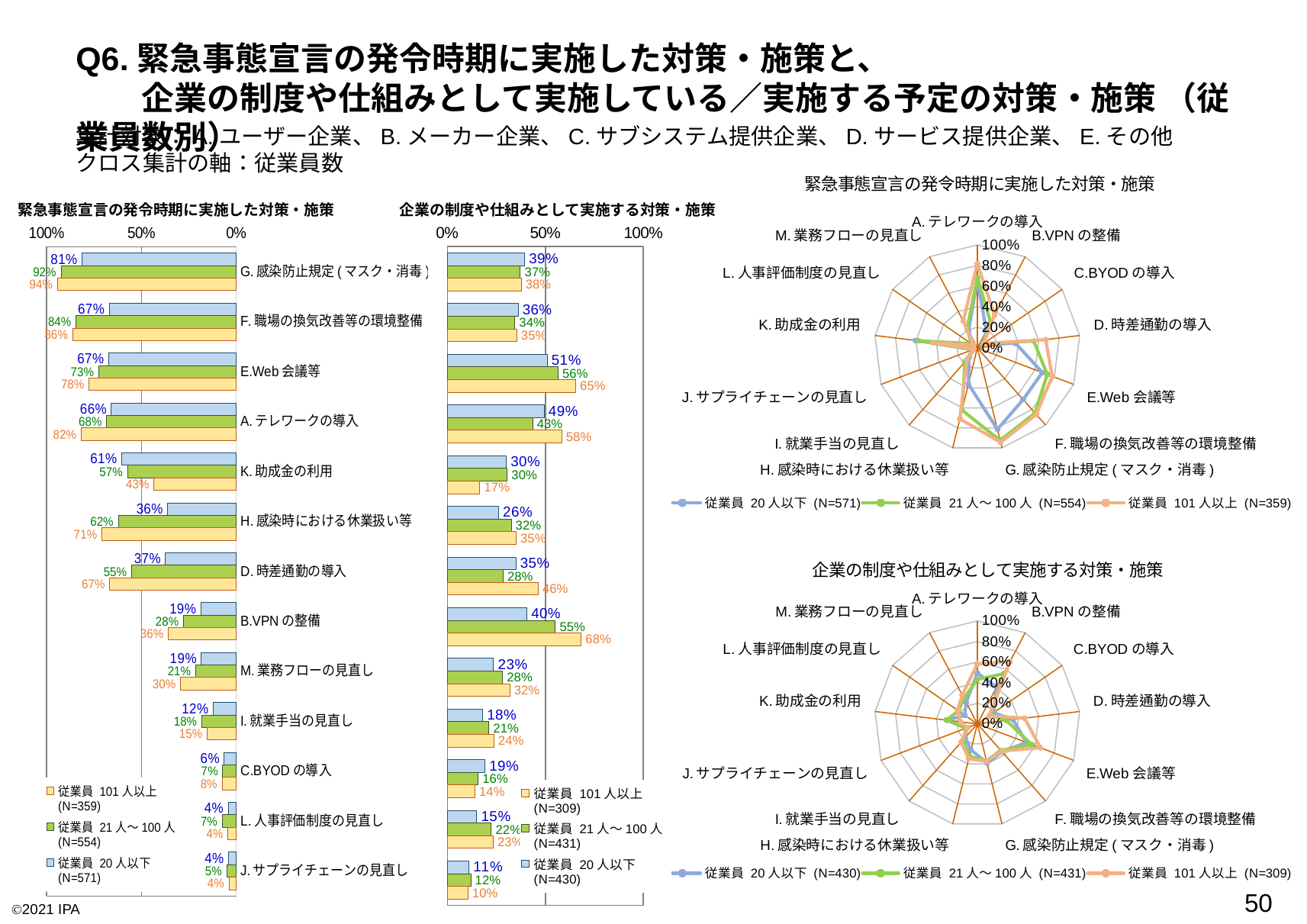

Q6.緊急事態宣言の発令時期に実施した対策・施策と、
　　企業の制度や仕組みとして実施している／実施する予定の対策・施策 （従業員数別）
集計対象：A.ユーザー企業、B.メーカー企業、C.サブシステム提供企業、D.サービス提供企業、E.その他
クロス集計の軸：従業員数

### Chart:

| Category | 従業員 20人以下 (N=571) | 従業員 21人～100人 (N=554) | 従業員 101人以上 (N=359) |
|---|---|---|---|
| A.テレワークの導入 | 0.660245183887916 | 0.6841155234657039 | 0.8189415041782729 |
| B.VPNの整備 | 0.18739054290718038 | 0.2779783393501805 | 0.3593314763231198 |
| C.BYODの導入 | 0.0647985989492119 | 0.07220216606498195 | 0.07520891364902507 |
| D.時差通勤の導入 | 0.37478108581436076 | 0.5523465703971119 | 0.6685236768802229 |
| E.Web会議等 | 0.6742556917688266 | 0.7256317689530686 | 0.7771587743732591 |
| F.職場の換気改善等の環境整備 | 0.670753064798599 | 0.8447653429602888 | 0.8635097493036211 |
| G.感染防止規定(マスク・消毒) | 0.8143607705779334 | 0.924187725631769 | 0.9442896935933147 |
| H.感染時における休業扱い等 | 0.36252189141856395 | 0.6227436823104693 | 0.7103064066852368 |
| I.就業手当の見直し | 0.12259194395796848 | 0.18231046931407943 | 0.1532033426183844 |
| J.サプライチェーンの見直し | 0.04203152364273205 | 0.05054151624548736 | 0.03899721448467967 |
| K.助成金の利用 | 0.6059544658493871 | 0.5740072202166066 | 0.43454038997214484 |
| L.人事評価制度の見直し | 0.043782837127845885 | 0.0740072202166065 | 0.04456824512534819 |
| M.業務フローの見直し | 0.18563922942206654 | 0.2148014440433213 | 0.29526462395543174 |
緊急事態宣言の発令時期に実施した対策・施策
企業の制度や仕組みとして実施する対策・施策

### Chart

| Category | 従業員 20人以下 (N=430) | 従業員 21人～100人 (N=431) | 従業員 101人以上 (N=309) |
|---|---|---|---|
| G.感染防止規定(マスク・消毒) | 0.3930232558139535 | 0.37122969837587005 | 0.37540453074433655 |
| F.職場の換気改善等の環境整備 | 0.36046511627906974 | 0.3433874709976798 | 0.35275080906148865 |
| E.Web会議等 | 0.5093023255813953 | 0.5638051044083526 | 0.6537216828478964 |
| A.テレワークの導入 | 0.4930232558139535 | 0.43387470997679817 | 0.5825242718446602 |
| K.助成金の利用 | 0.3 | 0.3039443155452436 | 0.1650485436893204 |
| H.感染時における休業扱い等 | 0.26046511627906976 | 0.3248259860788863 | 0.34951456310679613 |
| D.時差通勤の導入 | 0.3488372093023256 | 0.28306264501160094 | 0.4627831715210356 |
| B.VPNの整備 | 0.4046511627906977 | 0.5498839907192575 | 0.6828478964401294 |
| M.業務フローの見直し | 0.23488372093023255 | 0.28074245939675174 | 0.31715210355987056 |
| I.就業手当の見直し | 0.17906976744186046 | 0.2111368909512761 | 0.23624595469255663 |
| C.BYODの導入 | 0.19069767441860466 | 0.1554524361948956 | 0.13915857605177995 |
| L.人事評価制度の見直し | 0.14883720930232558 | 0.22273781902552203 | 0.23300970873786409 |
| J.サプライチェーンの見直し | 0.10930232558139535 | 0.11832946635730858 | 0.10355987055016182 |

### Chart

| Category | 従業員 20人以下 (N=571) | 従業員 21人～100人 (N=554) | 従業員 101人以上 (N=359) |
|---|---|---|---|
| G.感染防止規定(マスク・消毒) | 0.8143607705779334 | 0.924187725631769 | 0.9442896935933147 |
| F.職場の換気改善等の環境整備 | 0.670753064798599 | 0.8447653429602888 | 0.8635097493036211 |
| E.Web会議等 | 0.6742556917688266 | 0.7256317689530686 | 0.7771587743732591 |
| A.テレワークの導入 | 0.660245183887916 | 0.6841155234657039 | 0.8189415041782729 |
| K.助成金の利用 | 0.6059544658493871 | 0.5740072202166066 | 0.43454038997214484 |
| H.感染時における休業扱い等 | 0.36252189141856395 | 0.6227436823104693 | 0.7103064066852368 |
| D.時差通勤の導入 | 0.37478108581436076 | 0.5523465703971119 | 0.6685236768802229 |
| B.VPNの整備 | 0.18739054290718038 | 0.2779783393501805 | 0.3593314763231198 |
| M.業務フローの見直し | 0.18563922942206654 | 0.2148014440433213 | 0.29526462395543174 |
| I.就業手当の見直し | 0.12259194395796848 | 0.18231046931407943 | 0.1532033426183844 |
| C.BYODの導入 | 0.0647985989492119 | 0.07220216606498195 | 0.07520891364902507 |
| L.人事評価制度の見直し | 0.043782837127845885 | 0.0740072202166065 | 0.04456824512534819 |
| J.サプライチェーンの見直し | 0.04203152364273205 | 0.05054151624548736 | 0.03899721448467967 |

### Chart: 企業の制度や仕組みとして実施する対策・施策

| Category | 従業員 20人以下 (N=430) | 従業員 21人～100人 (N=431) | 従業員 101人以上 (N=309) |
|---|---|---|---|
| A.テレワークの導入 | 0.4930232558139535 | 0.43387470997679817 | 0.5825242718446602 |
| B.VPNの整備 | 0.4046511627906977 | 0.5498839907192575 | 0.6828478964401294 |
| C.BYODの導入 | 0.19069767441860466 | 0.1554524361948956 | 0.13915857605177995 |
| D.時差通勤の導入 | 0.3488372093023256 | 0.28306264501160094 | 0.4627831715210356 |
| E.Web会議等 | 0.5093023255813953 | 0.5638051044083526 | 0.6537216828478964 |
| F.職場の換気改善等の環境整備 | 0.36046511627906974 | 0.3433874709976798 | 0.35275080906148865 |
| G.感染防止規定(マスク・消毒) | 0.3930232558139535 | 0.37122969837587005 | 0.37540453074433655 |
| H.感染時における休業扱い等 | 0.26046511627906976 | 0.3248259860788863 | 0.34951456310679613 |
| I.就業手当の見直し | 0.17906976744186046 | 0.2111368909512761 | 0.23624595469255663 |
| J.サプライチェーンの見直し | 0.10930232558139535 | 0.11832946635730858 | 0.10355987055016182 |
| K.助成金の利用 | 0.3 | 0.3039443155452436 | 0.1650485436893204 |
| L.人事評価制度の見直し | 0.14883720930232558 | 0.22273781902552203 | 0.23300970873786409 |
| M.業務フローの見直し | 0.23488372093023255 | 0.28074245939675174 | 0.31715210355987056 |